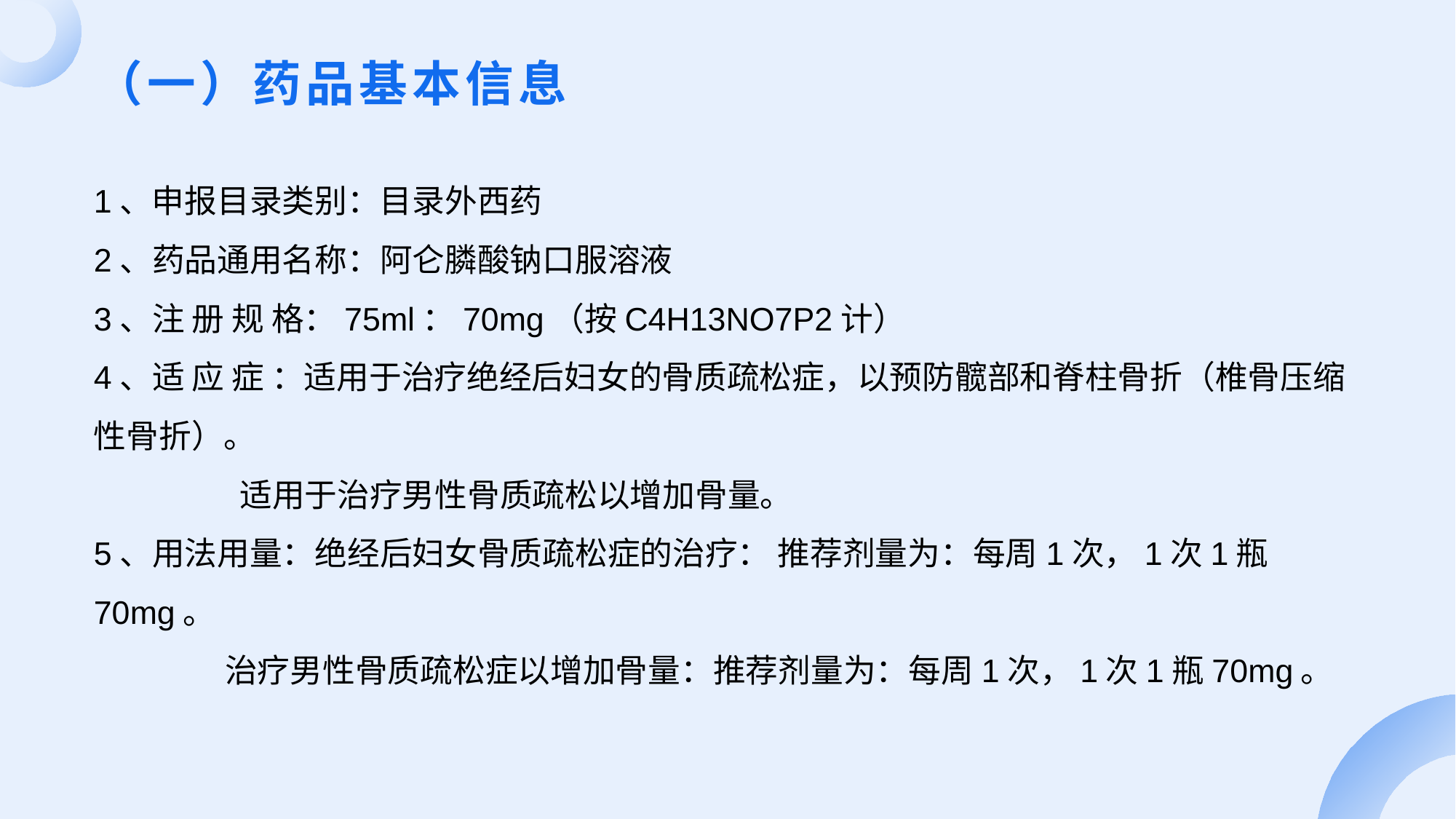

# （一）药品基本信息
1、申报目录类别：目录外西药
2、药品通用名称：阿仑膦酸钠口服溶液
3、注 册 规 格：75ml：70mg（按C4H13NO7P2计）
4、适 应 症 ：适用于治疗绝经后妇女的骨质疏松症，以预防髋部和脊柱骨折（椎骨压缩性骨折）。
                   适用于治疗男性骨质疏松以增加骨量。
5、用法用量：绝经后妇女骨质疏松症的治疗： 推荐剂量为：每周1次，1次1瓶70mg。
                 治疗男性骨质疏松症以增加骨量：推荐剂量为：每周1次，1次1瓶70mg。